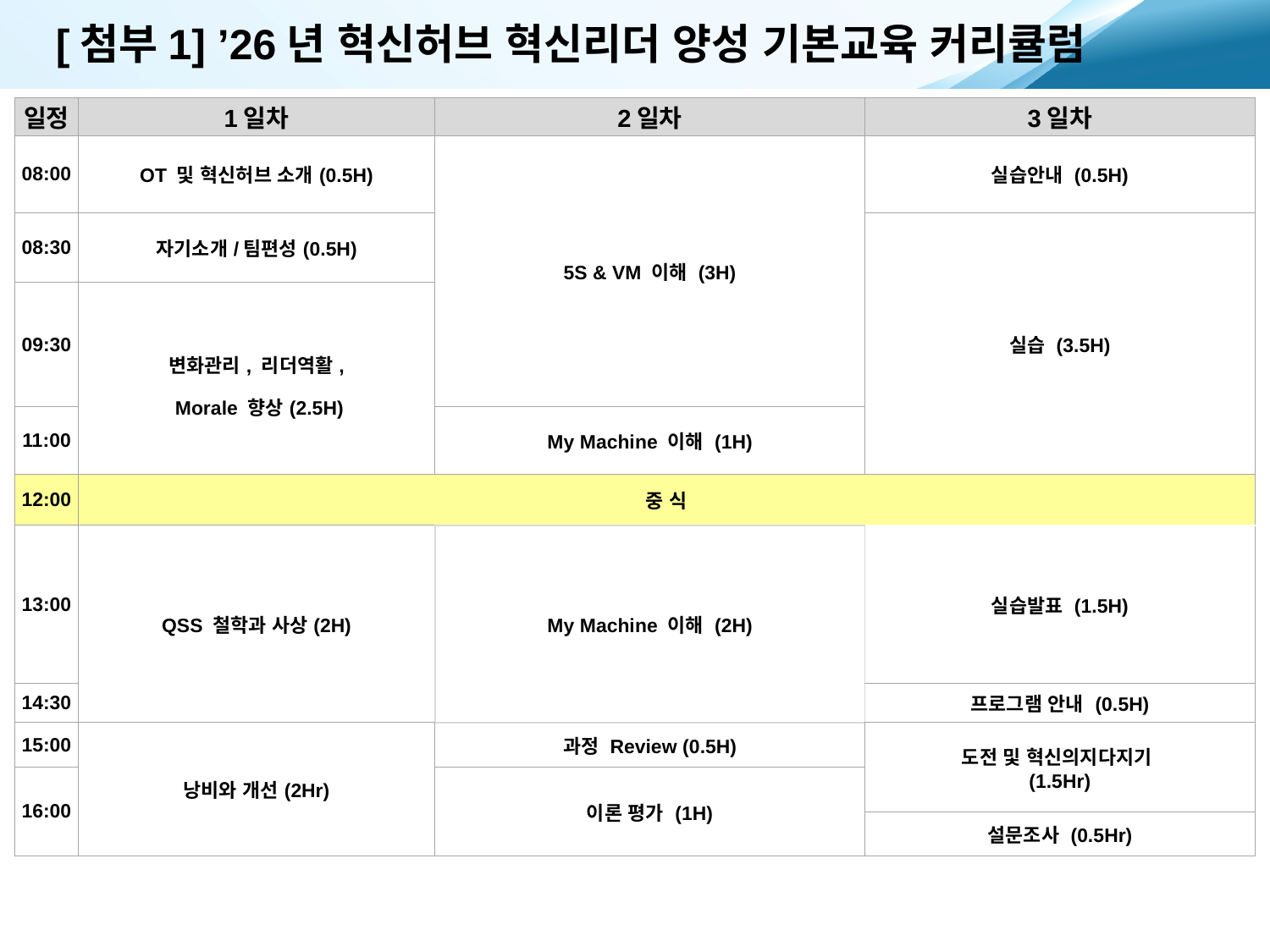

[첨부1] ’26년 혁신허브 혁신리더 양성 기본교육 커리큘럼
| 일정 | 1일차 | 2일차 | 3일차 |
| --- | --- | --- | --- |
| 08:00 | OT 및 혁신허브 소개(0.5H) | 5S & VM 이해 (3H) | 실습안내 (0.5H) |
| 08:30 | 자기소개/팀편성(0.5H) |  | 실습 (3.5H) |
| 09:30 | 변화관리, 리더역활, Morale 향상(2.5H) |  |  |
| 11:00 |  | My Machine 이해 (1H) |  |
| 12:00 | 중 식 |  |  |
| 13:00 | QSS 철학과 사상(2H) | My Machine 이해 (2H) | 실습발표 (1.5H) |
| 14:30 |  |  | 프로그램 안내 (0.5H) |
| 15:00 | 낭비와 개선(2Hr) | 과정 Review (0.5H) | 도전 및 혁신의지다지기 (1.5Hr) |
| 16:00 |  | 이론 평가 (1H) |  |
|  |  |  | 설문조사 (0.5Hr) |